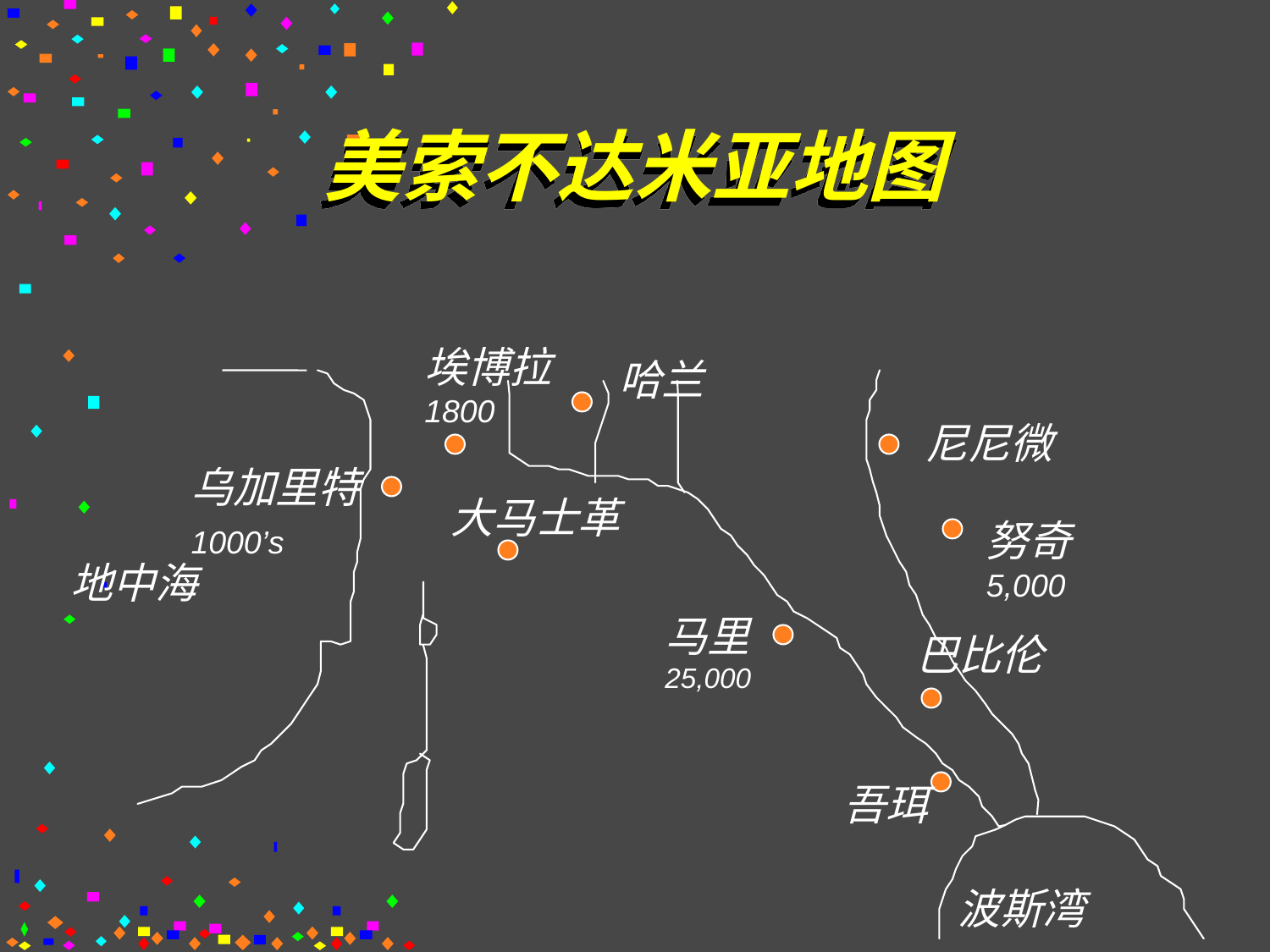

# 美索不达米亚地图
埃博拉
1800
哈兰

尼尼微

乌加里特
1000’s

大马士革
努奇5,000

地中海

马里
25,000
巴比伦

吾珥

波斯湾